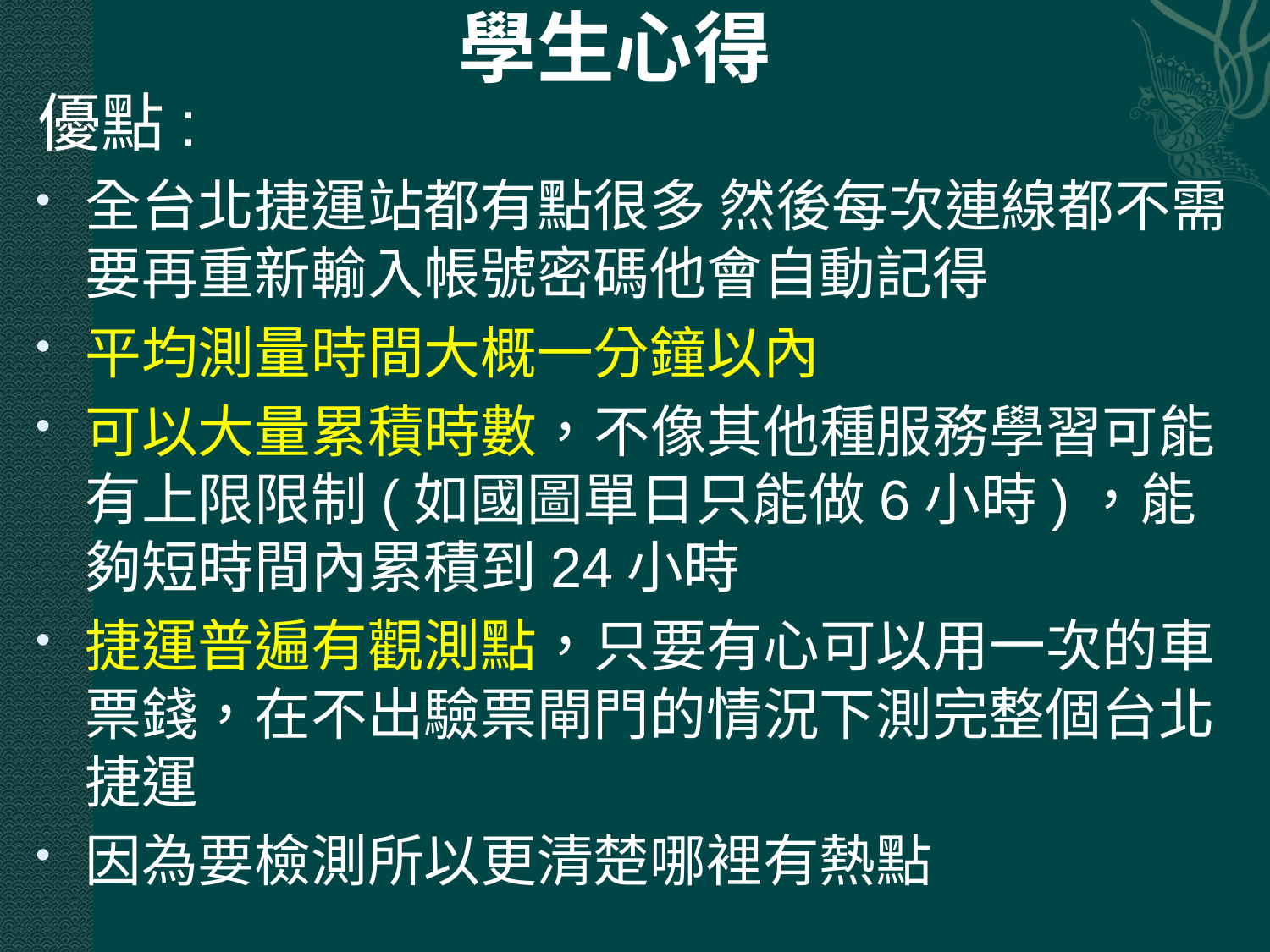

# 學生心得
優點:
全台北捷運站都有點很多 然後每次連線都不需要再重新輸入帳號密碼他會自動記得
平均測量時間大概一分鐘以內
可以大量累積時數，不像其他種服務學習可能有上限限制(如國圖單日只能做6小時)，能夠短時間內累積到24小時
捷運普遍有觀測點，只要有心可以用一次的車票錢，在不出驗票閘門的情況下測完整個台北捷運
因為要檢測所以更清楚哪裡有熱點